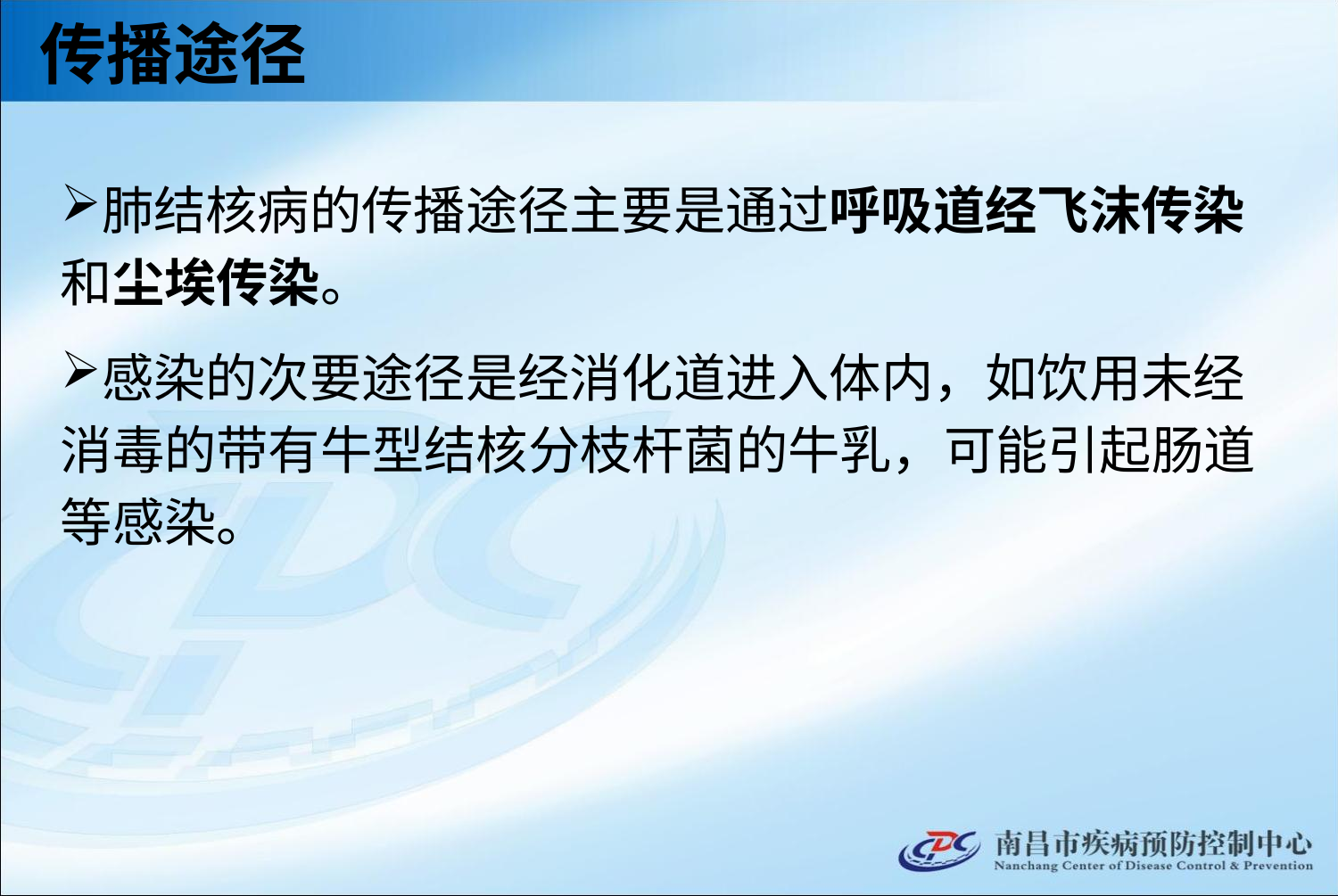

#

传播途径
肺结核病的传播途径主要是通过呼吸道经飞沫传染和尘埃传染。
感染的次要途径是经消化道进入体内，如饮用未经消毒的带有牛型结核分枝杆菌的牛乳，可能引起肠道等感染。